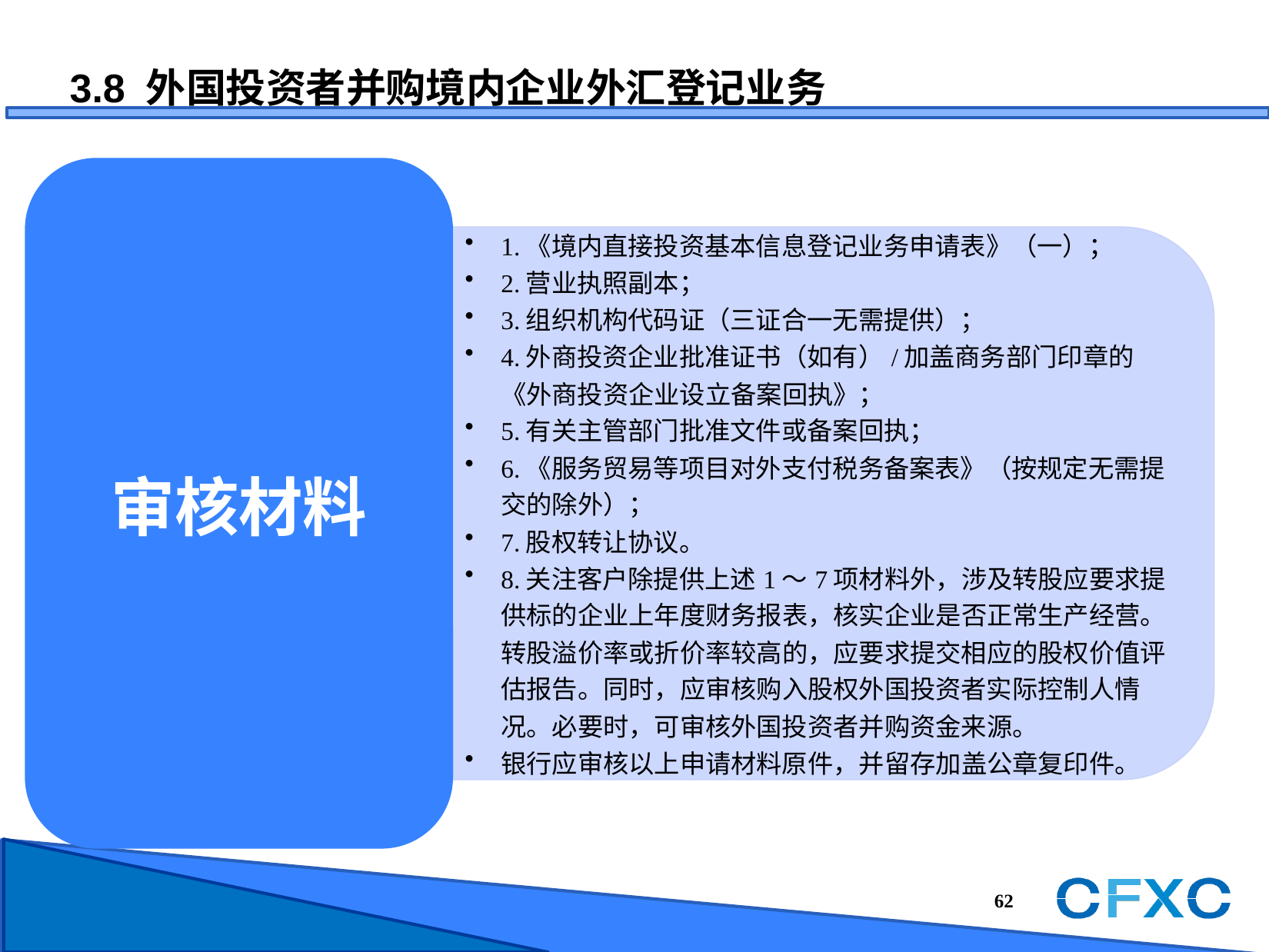

3.8 外国投资者并购境内企业外汇登记业务
审核材料
1.《境内直接投资基本信息登记业务申请表》（一）；
银行应审核以上申请材料原件，并留存加盖公章复印件。
2.营业执照副本；
3.组织机构代码证（三证合一无需提供）；
4.外商投资企业批准证书（如有）/加盖商务部门印章的《外商投资企业设立备案回执》；
5.有关主管部门批准文件或备案回执；
6.《服务贸易等项目对外支付税务备案表》（按规定无需提交的除外）；
7.股权转让协议。
8.关注客户除提供上述1～7项材料外，涉及转股应要求提供标的企业上年度财务报表，核实企业是否正常生产经营。转股溢价率或折价率较高的，应要求提交相应的股权价值评估报告。同时，应审核购入股权外国投资者实际控制人情况。必要时，可审核外国投资者并购资金来源。
62